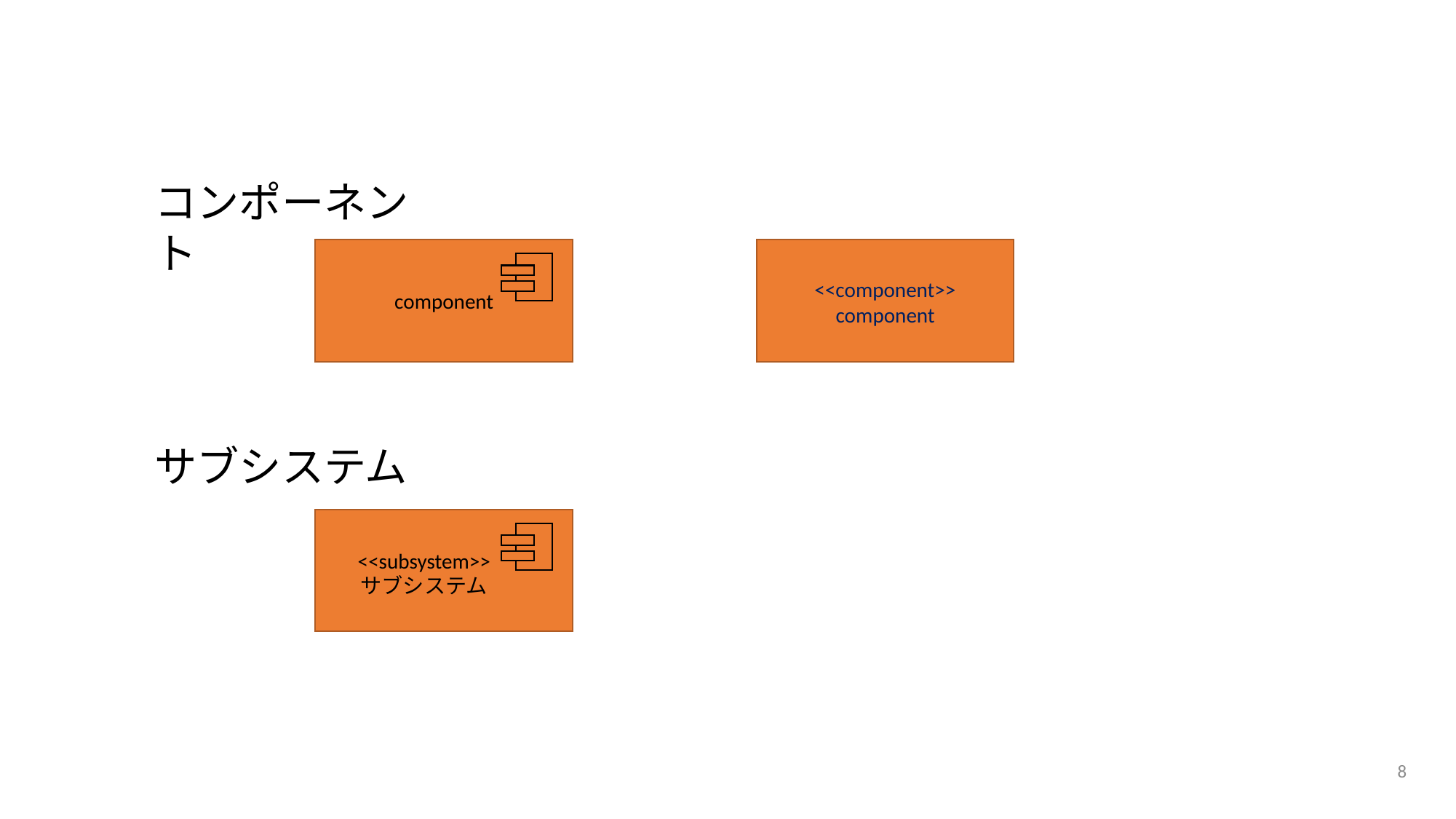

コンポーネント

<<component>>
component

component
サブシステム

<<subsystem>>
サブシステム

8